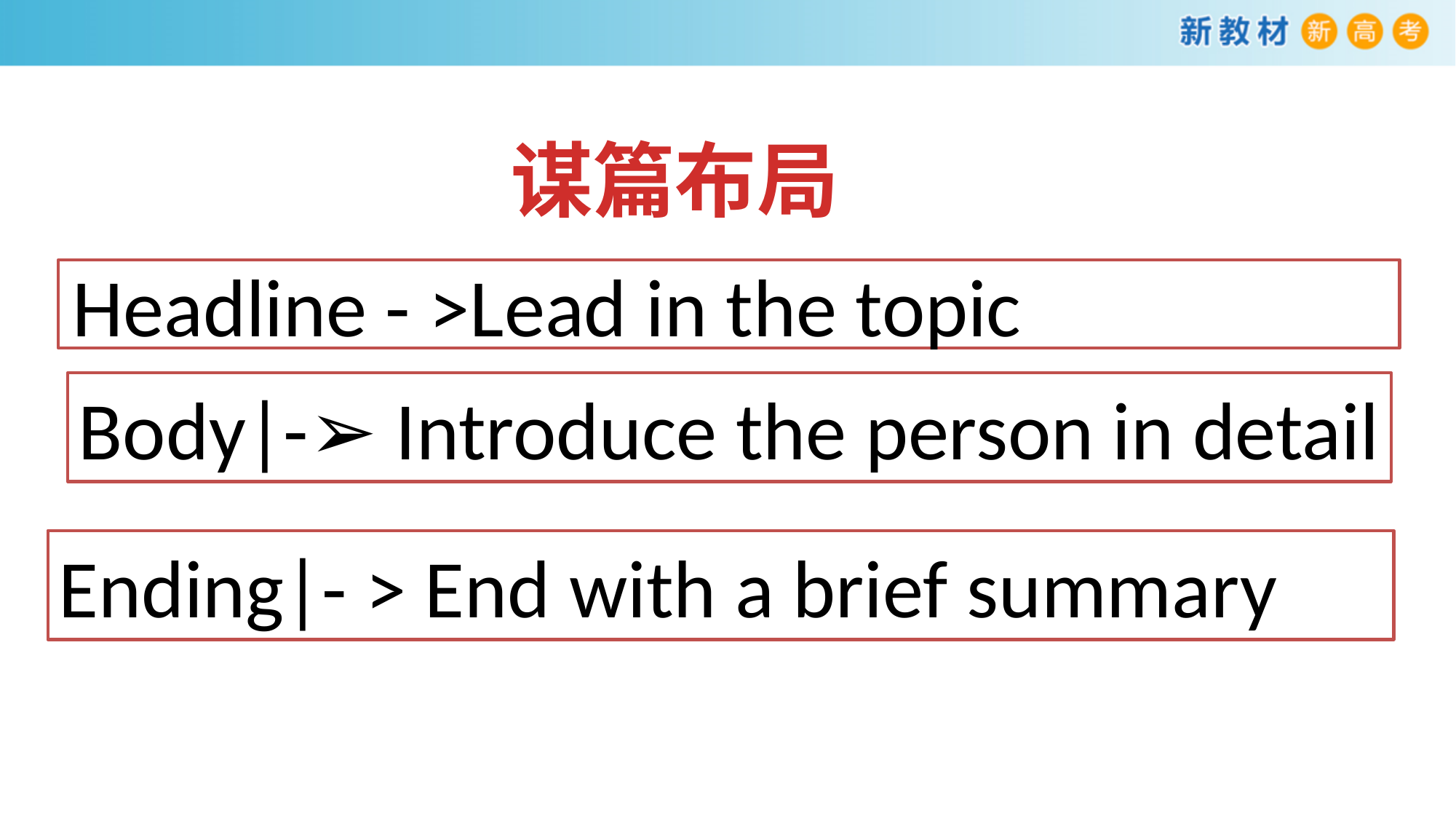

谋篇布局
Headline - >Lead in the topic
Body|-➢ Introduce the person in detail
Ending|- > End with a brief summary